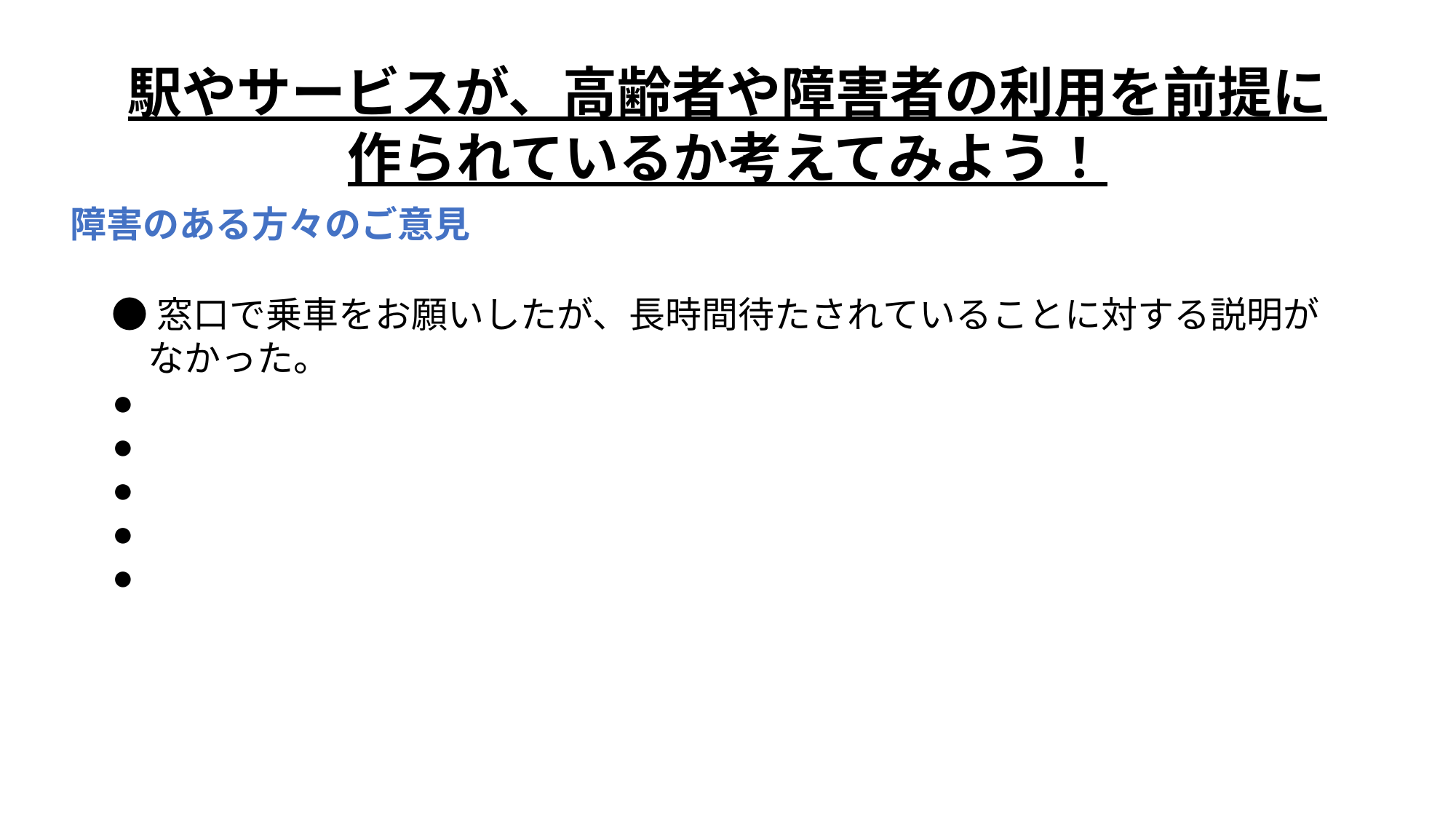

駅やサービスが、高齢者や障害者の利用を前提に
作られているか考えてみよう！
障害のある方々のご意見
●窓口で乗車をお願いしたが、長時間待たされていることに対する説明が
　なかった。
●
●
●
●
●